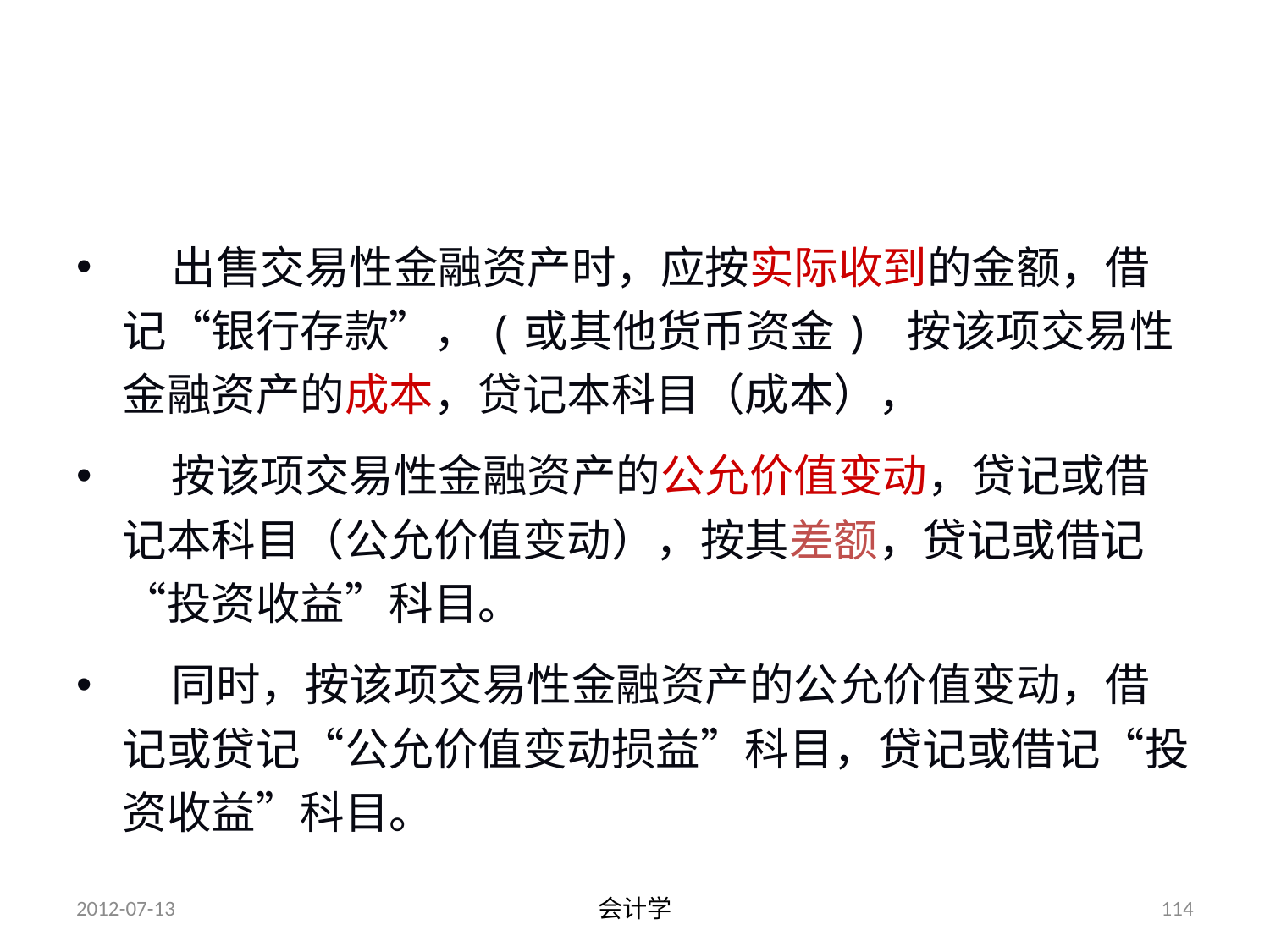

# （四）交易性金融资产的处置（出售）
    出售交易性金融资产时，应按实际收到的金额，借记“银行存款”，(或其他货币资金) 按该项交易性金融资产的成本，贷记本科目（成本），
    按该项交易性金融资产的公允价值变动，贷记或借记本科目（公允价值变动），按其差额，贷记或借记“投资收益”科目。
    同时，按该项交易性金融资产的公允价值变动，借记或贷记“公允价值变动损益”科目，贷记或借记“投资收益”科目。
2012-07-13
会计学
114